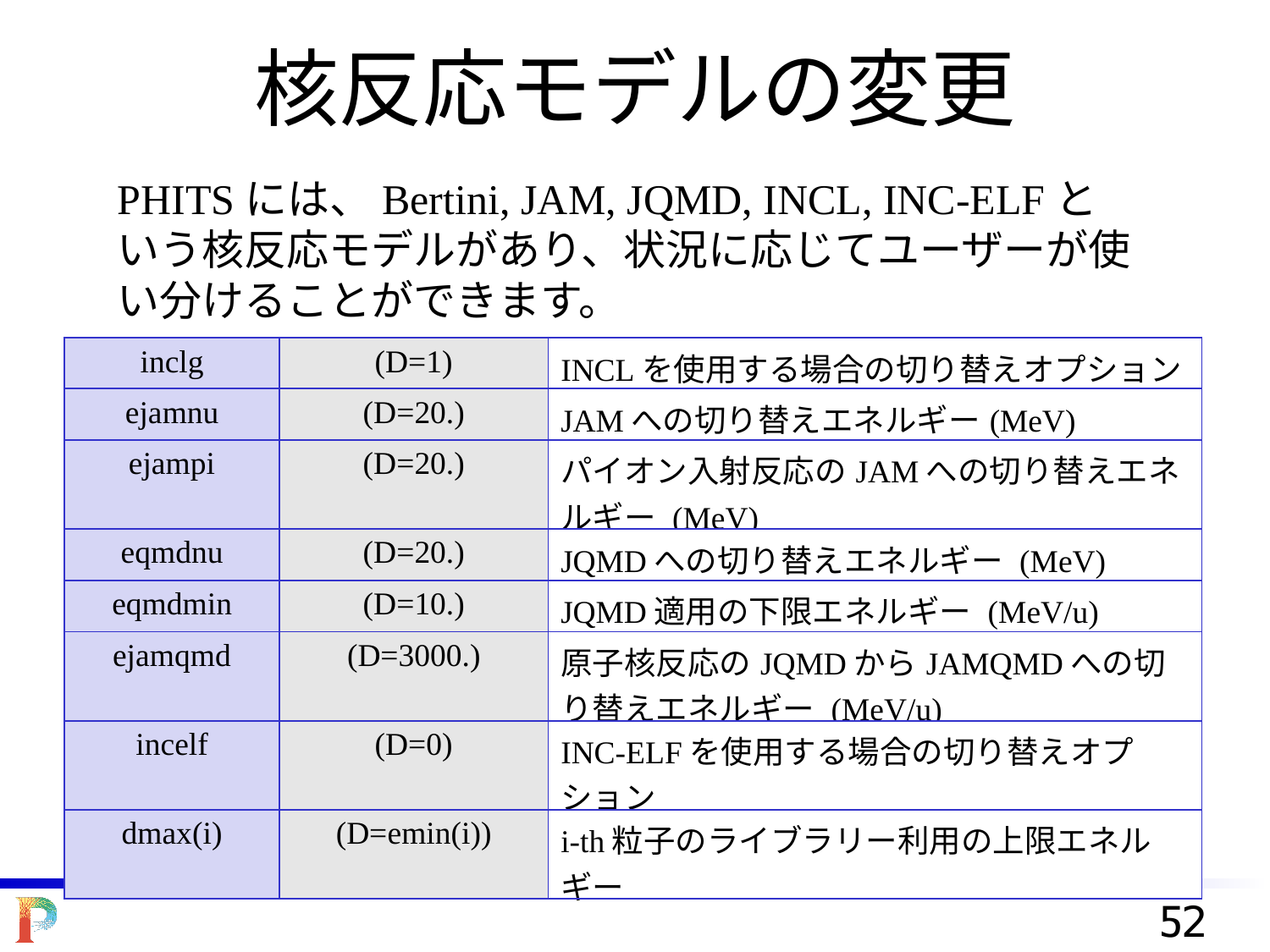

# 核反応モデルの変更
PHITSには、Bertini, JAM, JQMD, INCL, INC-ELFという核反応モデルがあり、状況に応じてユーザーが使い分けることができます。
| inclg | (D=1) | INCLを使用する場合の切り替えオプション |
| --- | --- | --- |
| ejamnu | (D=20.) | JAMへの切り替えエネルギー(MeV) |
| ejampi | (D=20.) | パイオン入射反応のJAMへの切り替えエネルギー (MeV) |
| eqmdnu | (D=20.) | JQMDへの切り替えエネルギー (MeV) |
| eqmdmin | (D=10.) | JQMD適用の下限エネルギー (MeV/u) |
| ejamqmd | (D=3000.) | 原子核反応のJQMDからJAMQMDへの切り替えエネルギー (MeV/u) |
| incelf | (D=0) | INC-ELFを使用する場合の切り替えオプション |
| dmax(i) | (D=emin(i)) | i-th粒子のライブラリー利用の上限エネルギー |